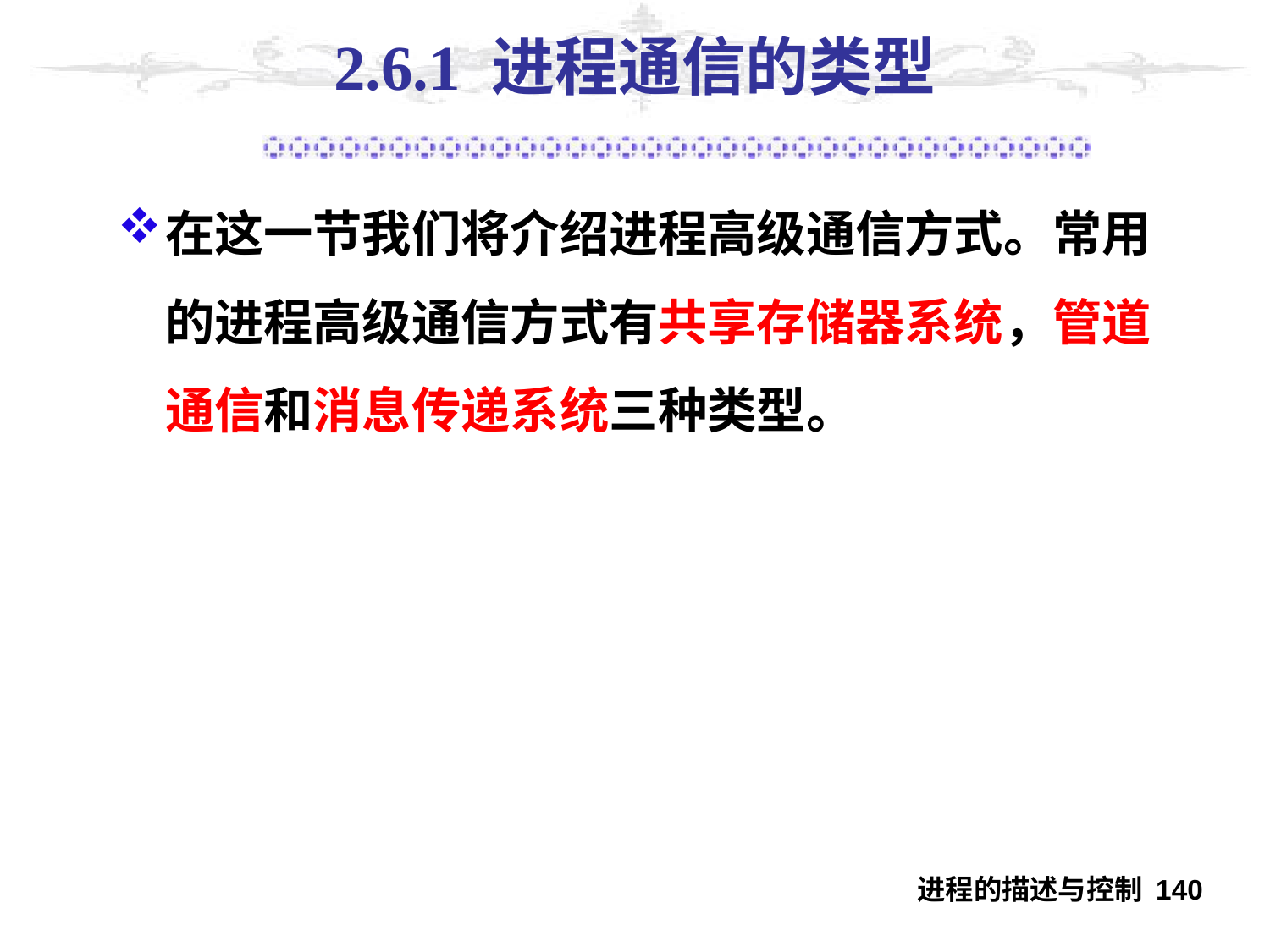

# 2.6.1 进程通信的类型
在这一节我们将介绍进程高级通信方式。常用的进程高级通信方式有共享存储器系统，管道通信和消息传递系统三种类型。